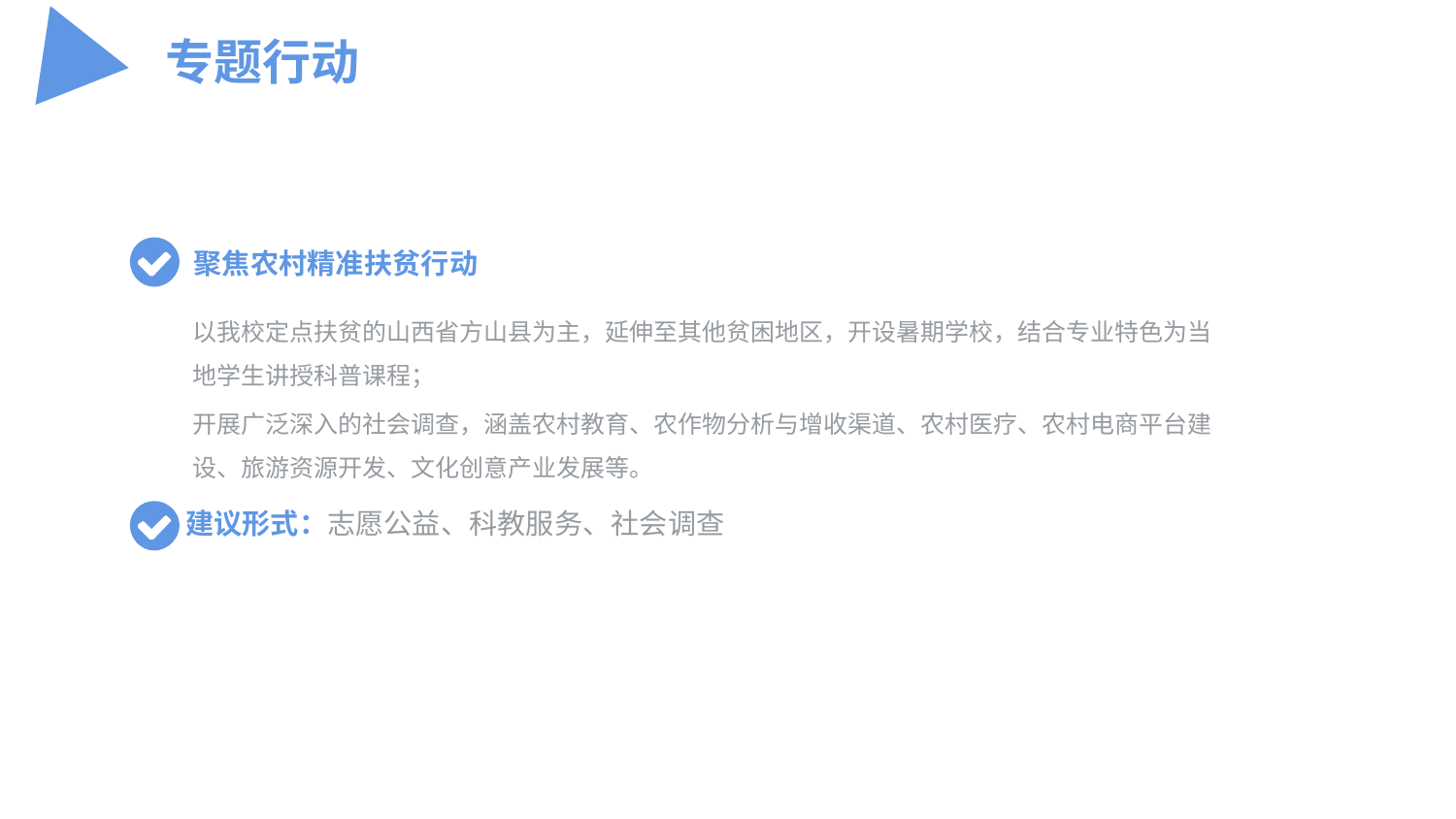

专题行动

聚焦农村精准扶贫行动
以我校定点扶贫的山西省方山县为主，延伸至其他贫困地区，开设暑期学校，结合专业特色为当地学生讲授科普课程；
开展广泛深入的社会调查，涵盖农村教育、农作物分析与增收渠道、农村医疗、农村电商平台建设、旅游资源开发、文化创意产业发展等。

建议形式：志愿公益、科教服务、社会调查